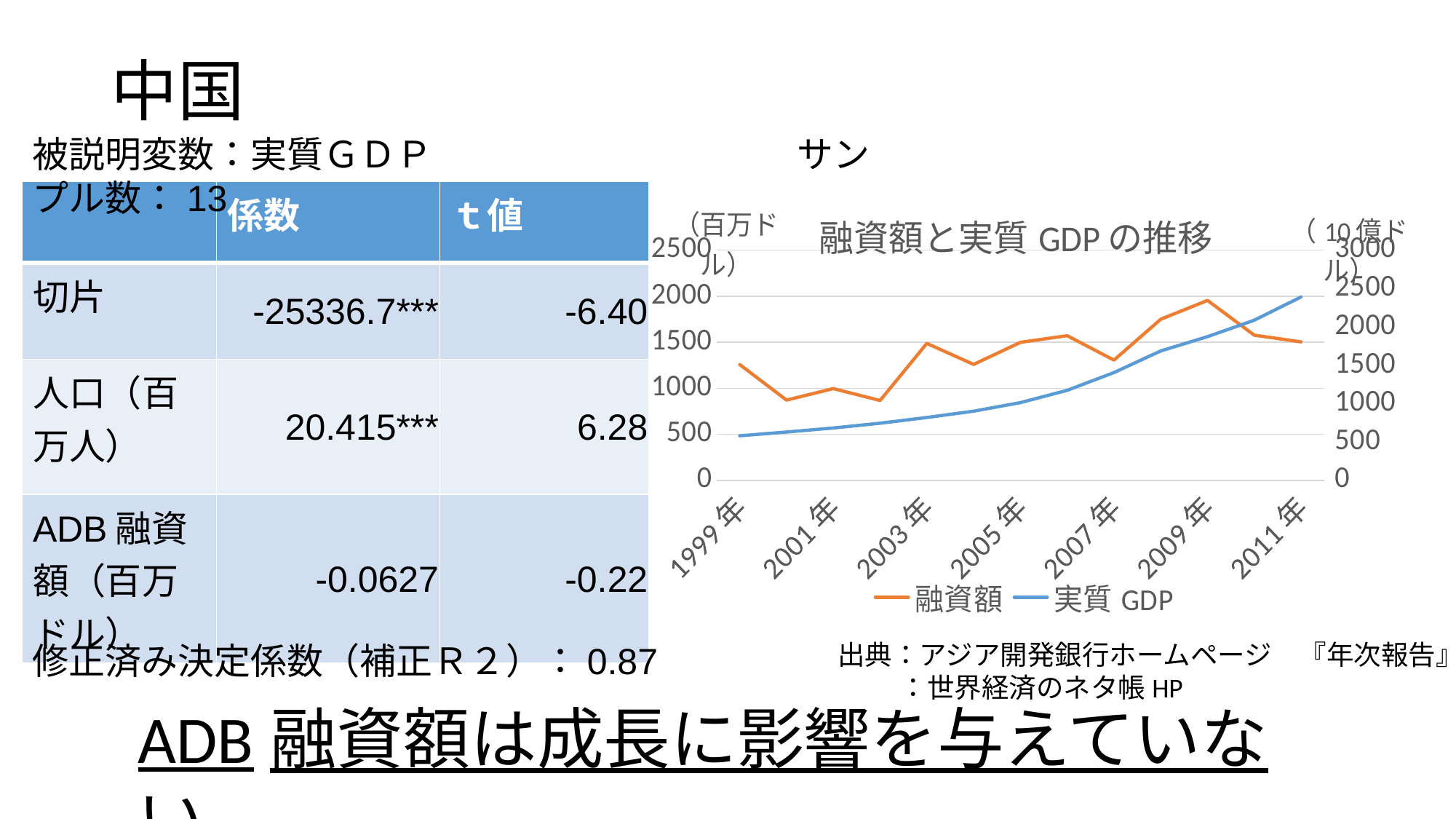

# 中国
被説明変数：実質ＧＤＰ　　　　　　　　　　サンプル数：13
|  | 係数 | ｔ値 |
| --- | --- | --- |
| 切片 | -25336.7\*\*\* | -6.40 |
| 人口（百万人） | 20.415\*\*\* | 6.28 |
| ADB融資額（百万ドル） | ‐0.0627 | -0.22 |

### Chart: 融資額と実質GDPの推移

| Category | 融資額 | 実質GDP |
|---|---|---|
| 1999年 | 1258.5 | 581.3774162881589 |
| 2000年 | 872.3 | 630.2039306846998 |
| 2001年 | 997.0 | 682.6138778048401 |
| 2002年 | 868.48 | 744.7224354054746 |
| 2003年 | 1488.0 | 819.2742976273205 |
| 2004年 | 1259.9 | 902.0641989052788 |
| 2005年 | 1499.52 | 1014.0811350033254 |
| 2006年 | 1572.0 | 1174.2873959471958 |
| 2007年 | 1306.7 | 1405.6110375807164 |
| 2008年 | 1750.1 | 1687.215255620687 |
| 2009年 | 1955.0 | 1874.2272960869248 |
| 2010年 | 1577.5 | 2087.889528354857 |
| 2011年 | 1504.84 | 2391.2125273791235 |
出典：アジア開発銀行ホームページ　『年次報告』
         ：世界経済のネタ帳HP
修正済み決定係数（補正Ｒ２）：0.87
ADB融資額は成長に影響を与えていない